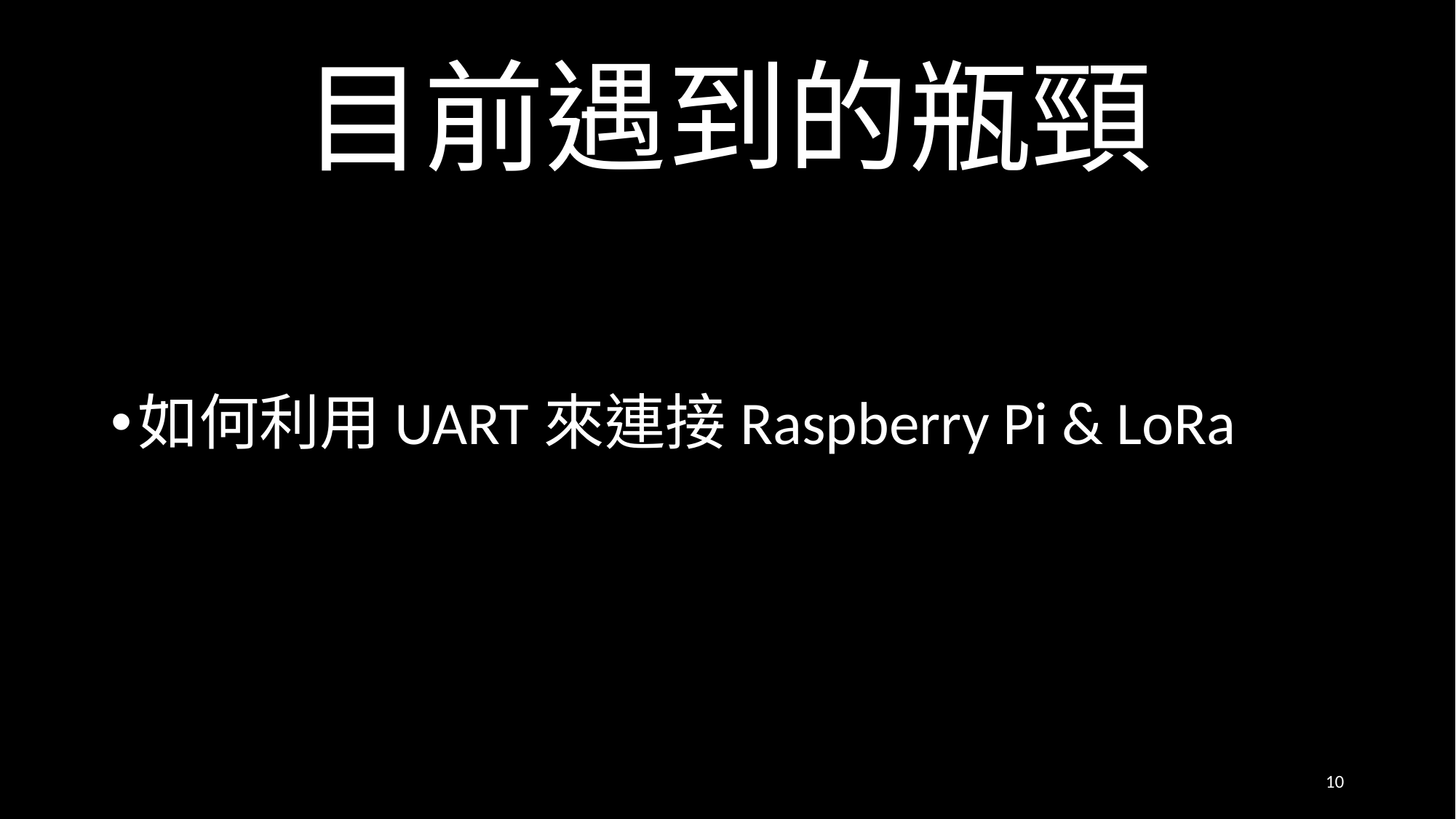

# 目前遇到的瓶頸

如何利用UART來連接Raspberry Pi & LoRa

10